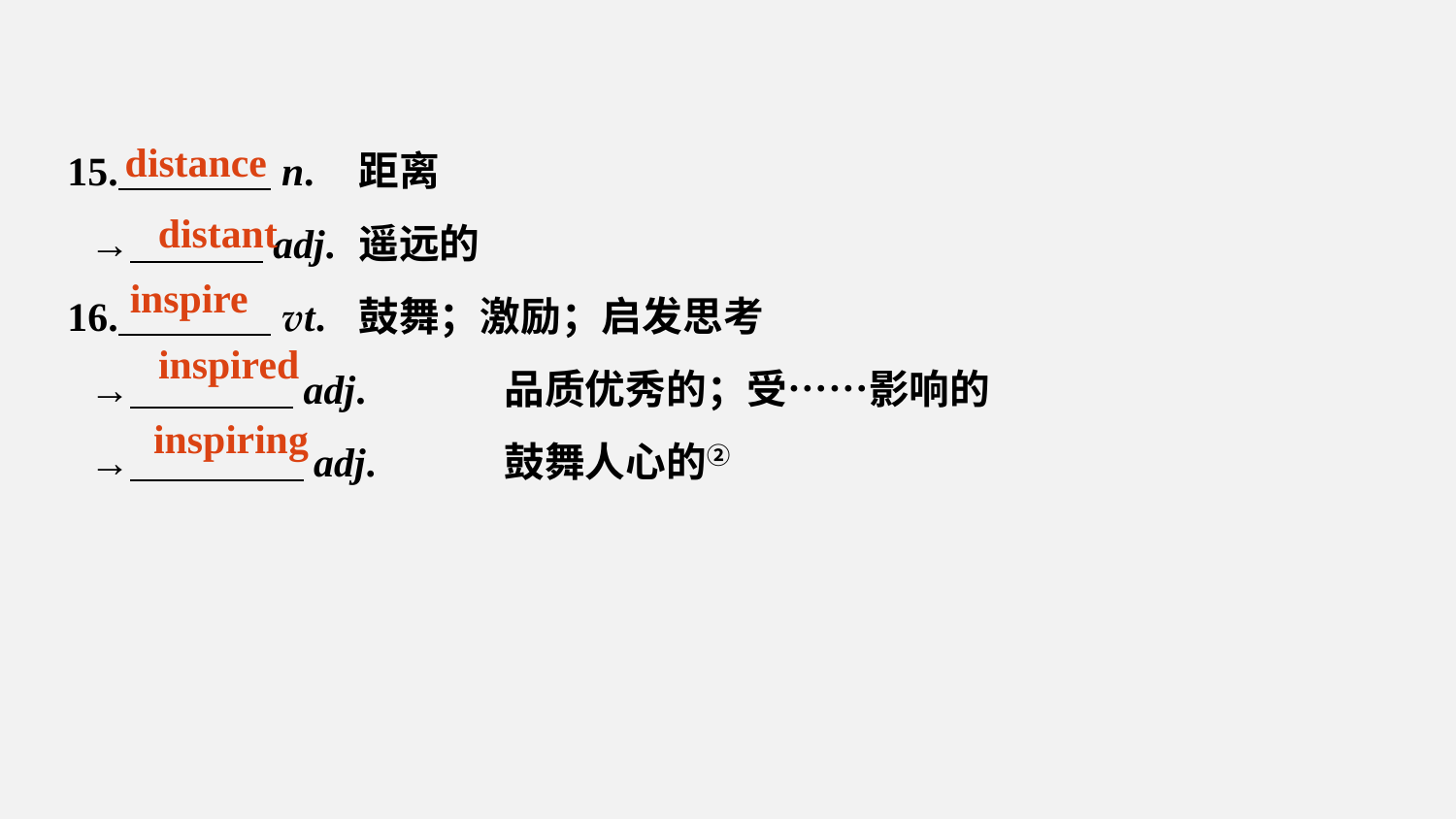

15.                n.	距离
  →              adj.	遥远的
16.                vt.	鼓舞；激励；启发思考
  →                 adj.	品质优秀的；受……影响的
  →                  adj.	鼓舞人心的②
distance
distant
inspire
inspired
inspiring